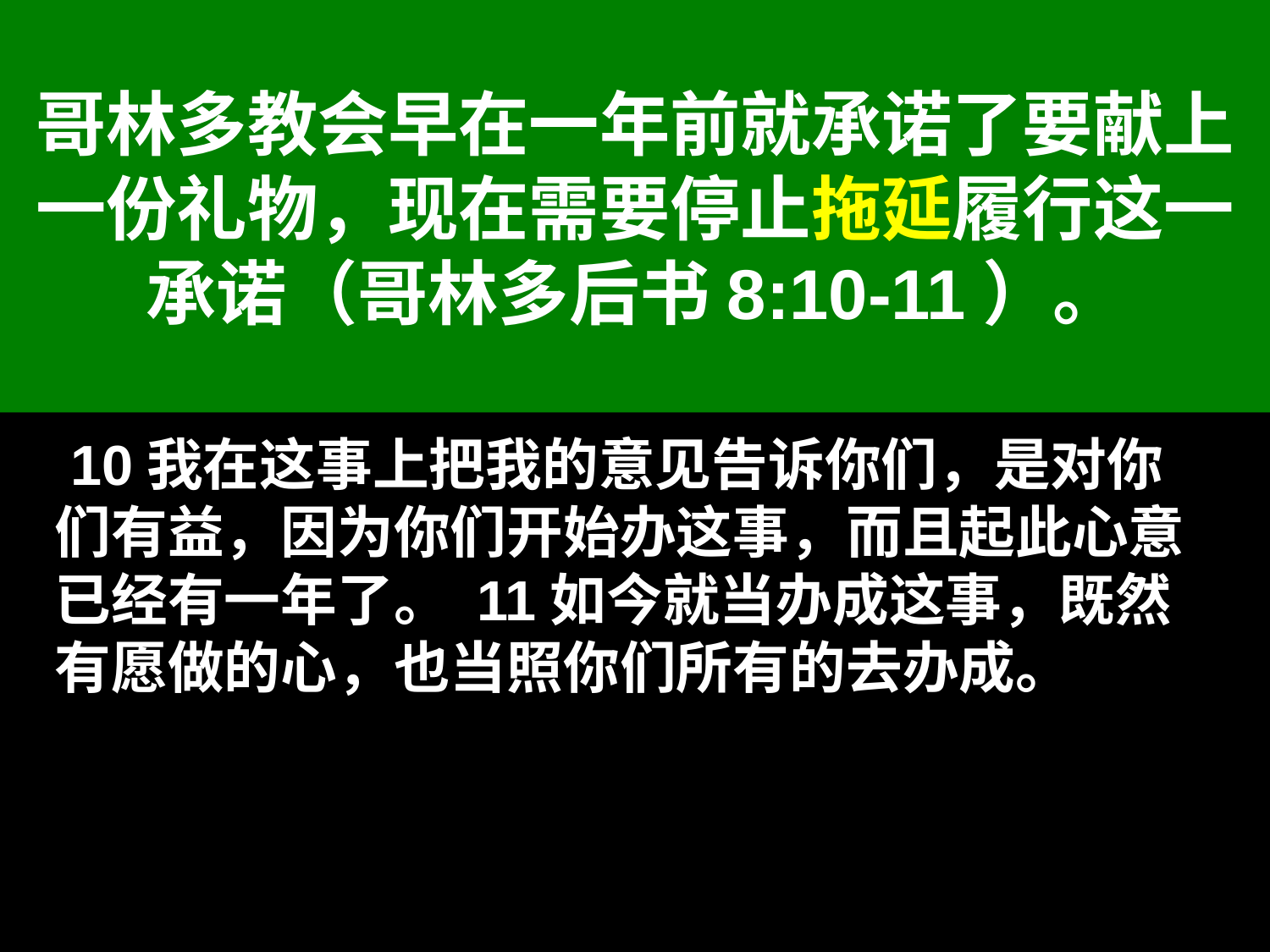

# 哥林多教会早在一年前就承诺了要献上一份礼物，现在需要停止拖延履行这一承诺（哥林多后书8:10-11）。
 10我在这事上把我的意见告诉你们，是对你们有益，因为你们开始办这事，而且起此心意已经有一年了。 11如今就当办成这事，既然有愿做的心，也当照你们所有的去办成。